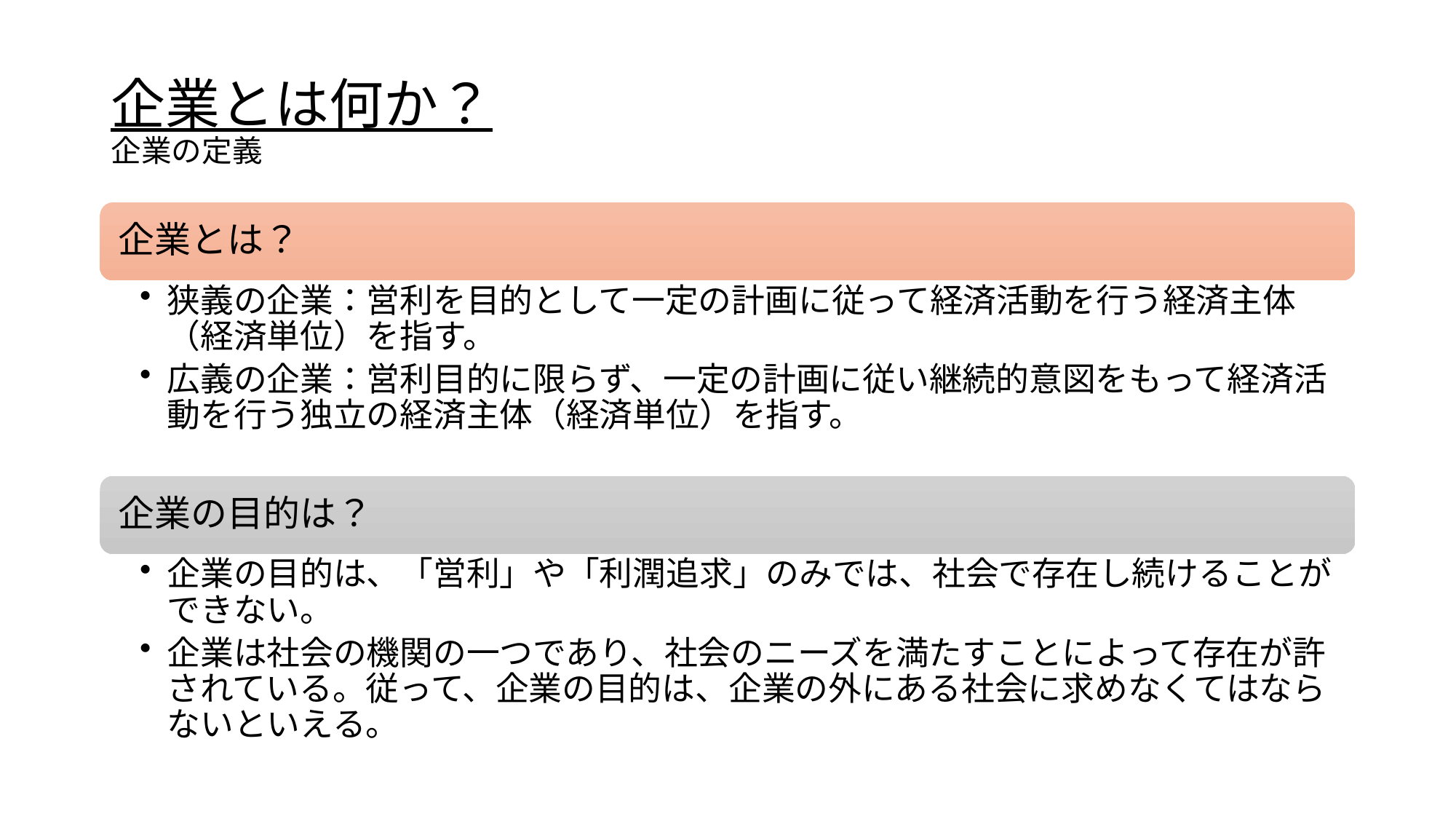

# 企業とは何か？ 企業の定義
企業とは？
狭義の企業：営利を目的として一定の計画に従って経済活動を行う経済主体（経済単位）を指す。
広義の企業：営利目的に限らず、一定の計画に従い継続的意図をもって経済活動を行う独立の経済主体（経済単位）を指す。
企業の目的は？
企業の目的は、「営利」や「利潤追求」のみでは、社会で存在し続けることができない。
企業は社会の機関の一つであり、社会のニーズを満たすことによって存在が許されている。従って、企業の目的は、企業の外にある社会に求めなくてはならないといえる。